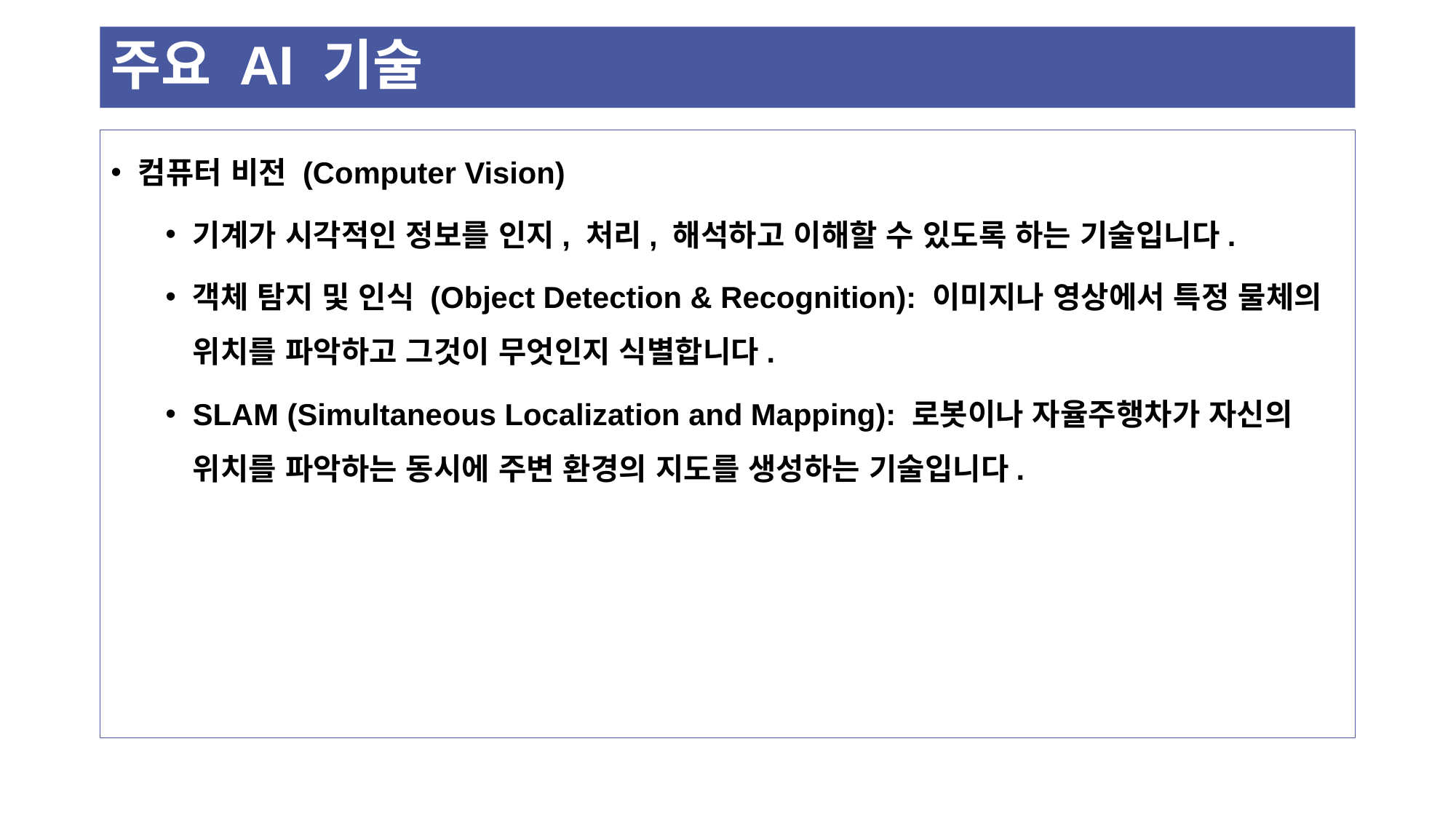

# 주요 AI 기술
컴퓨터 비전 (Computer Vision)
기계가 시각적인 정보를 인지, 처리, 해석하고 이해할 수 있도록 하는 기술입니다.
객체 탐지 및 인식 (Object Detection & Recognition): 이미지나 영상에서 특정 물체의 위치를 파악하고 그것이 무엇인지 식별합니다.
SLAM (Simultaneous Localization and Mapping): 로봇이나 자율주행차가 자신의 위치를 파악하는 동시에 주변 환경의 지도를 생성하는 기술입니다.